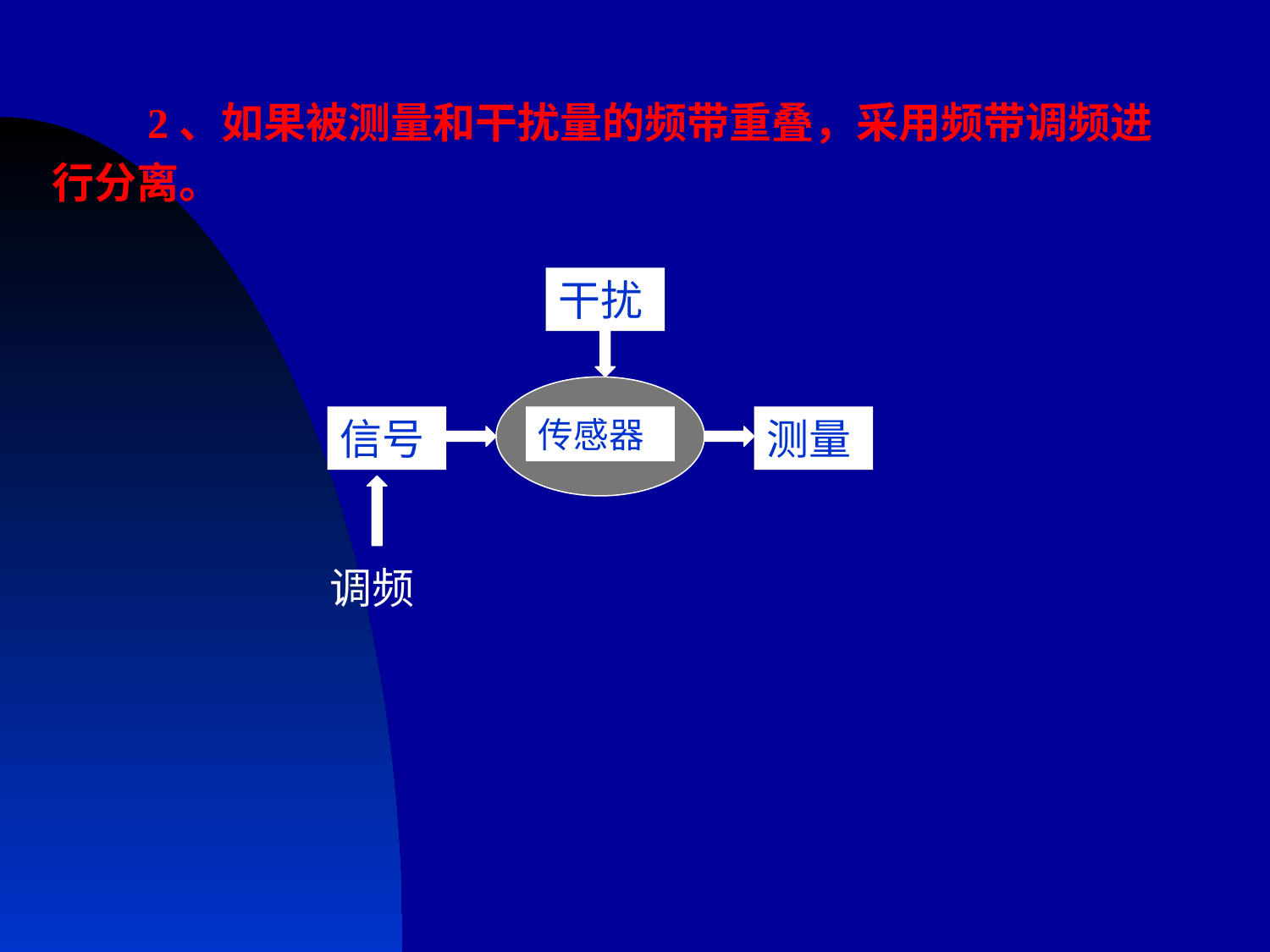

2、如果被测量和干扰量的频带重叠，采用频带调频进行分离。
干扰

信号
传感器
测量

调频

9